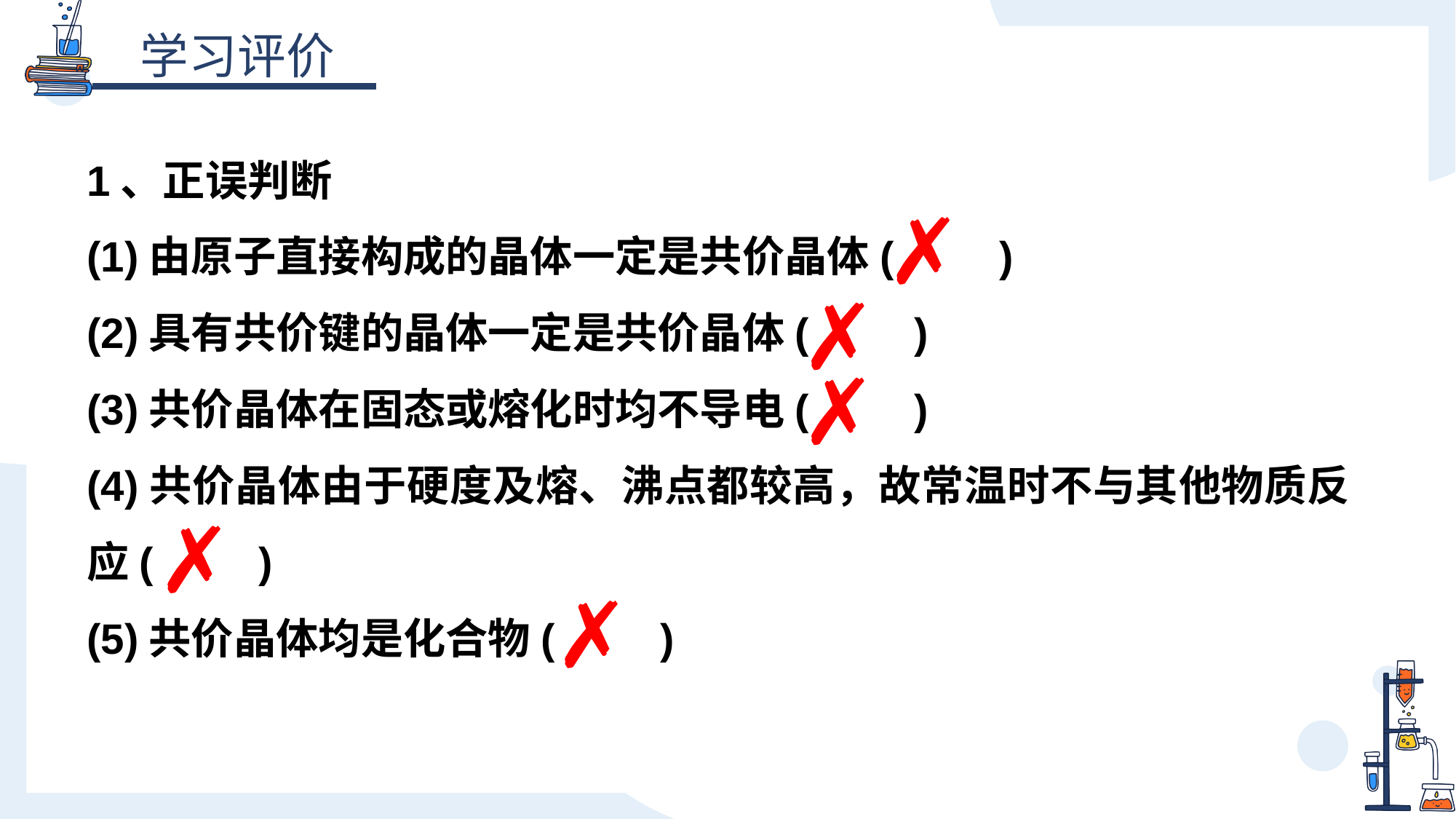

1、正误判断
(1)由原子直接构成的晶体一定是共价晶体(　　)
(2)具有共价键的晶体一定是共价晶体(　　)
(3)共价晶体在固态或熔化时均不导电(　　)
(4)共价晶体由于硬度及熔、沸点都较高，故常温时不与其他物质反应(　　)
(5)共价晶体均是化合物(　　)